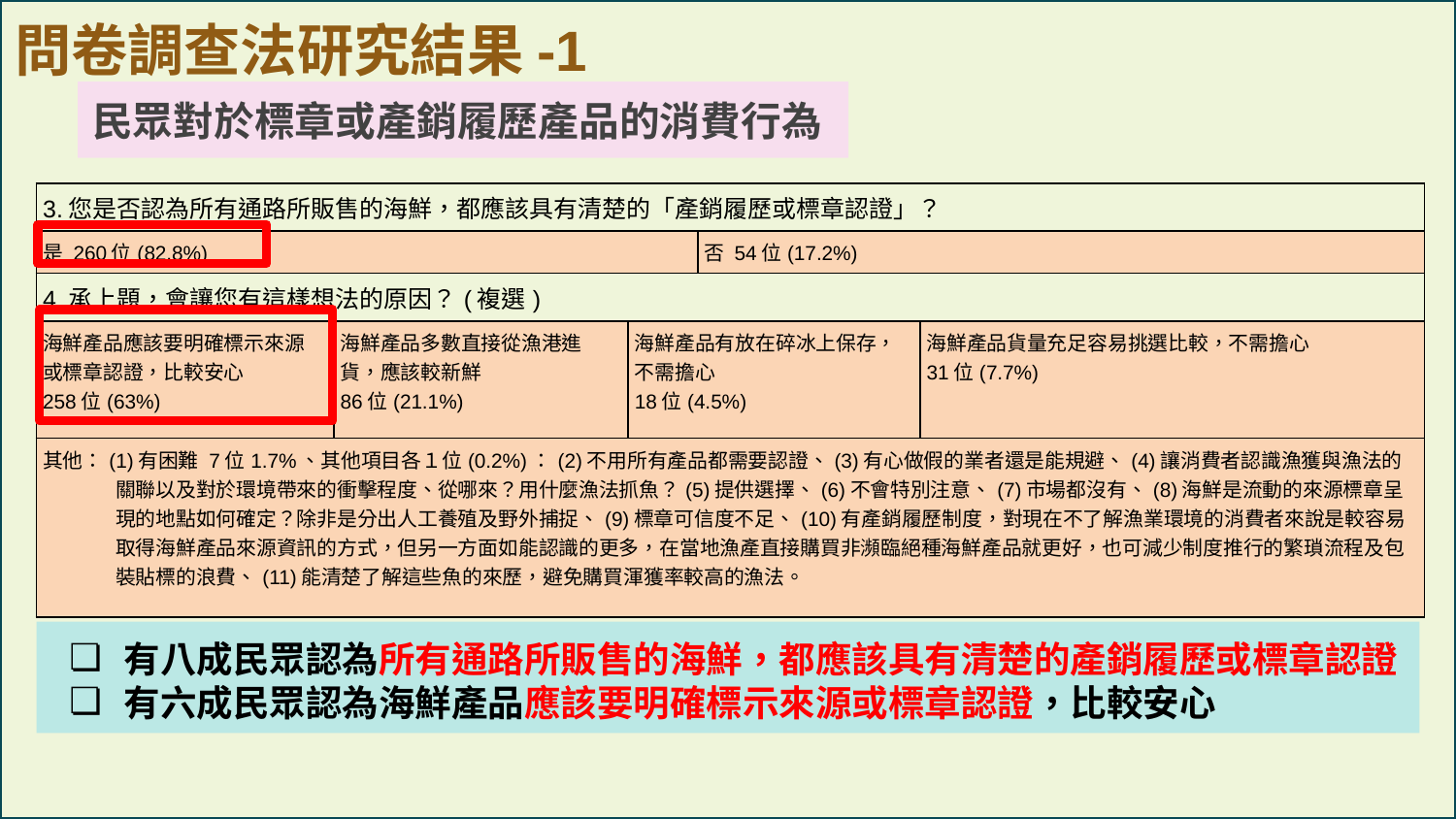

問卷調查法研究結果-1
民眾對於標章或產銷履歷產品的消費行為
| 3.您是否認為所有通路所販售的海鮮，都應該具有清楚的「產銷履歷或標章認證」？ |  |  |  |  |  |  |  |  |  |  |
| --- | --- | --- | --- | --- | --- | --- | --- | --- | --- | --- |
| 是 260位(82.8%) |  |  |  |  |  | 否 54位(17.2%) |  |  |  |  |
| 4.承上題，會讓您有這樣想法的原因？(複選) |  |  |  |  |  |  |  |  |  |  |
| 海鮮產品應該要明確標示來源或標章認證，比較安心 258位(63%) |  | 海鮮產品多數直接從漁港進貨，應該較新鮮 86位(21.1%) |  |  | 海鮮產品有放在碎冰上保存，不需擔心 18位(4.5%) |  |  | 海鮮產品貨量充足容易挑選比較，不需擔心 31位(7.7%) |  |  |
| 其他：(1)有困難 7位1.7%、其他項目各１位(0.2%)：(2)不用所有產品都需要認證、(3)有心做假的業者還是能規避、(4)讓消費者認識漁獲與漁法的關聯以及對於環境帶來的衝擊程度、從哪來？用什麼漁法抓魚？(5)提供選擇、(6)不會特別注意、(7)市場都沒有、(8)海鮮是流動的來源標章呈現的地點如何確定？除非是分出人工養殖及野外捕捉、(9)標章可信度不足、(10)有產銷履歷制度，對現在不了解漁業環境的消費者來說是較容易取得海鮮產品來源資訊的方式，但另一方面如能認識的更多，在當地漁產直接購買非瀕臨絕種海鮮產品就更好，也可減少制度推行的繁瑣流程及包裝貼標的浪費、(11)能清楚了解這些魚的來歷，避免購買渾獲率較高的漁法。 |  |  |  |  |  |  |  |  |  |  |

有八成民眾認為所有通路所販售的海鮮，都應該具有清楚的產銷履歷或標章認證
有六成民眾認為海鮮產品應該要明確標示來源或標章認證，比較安心